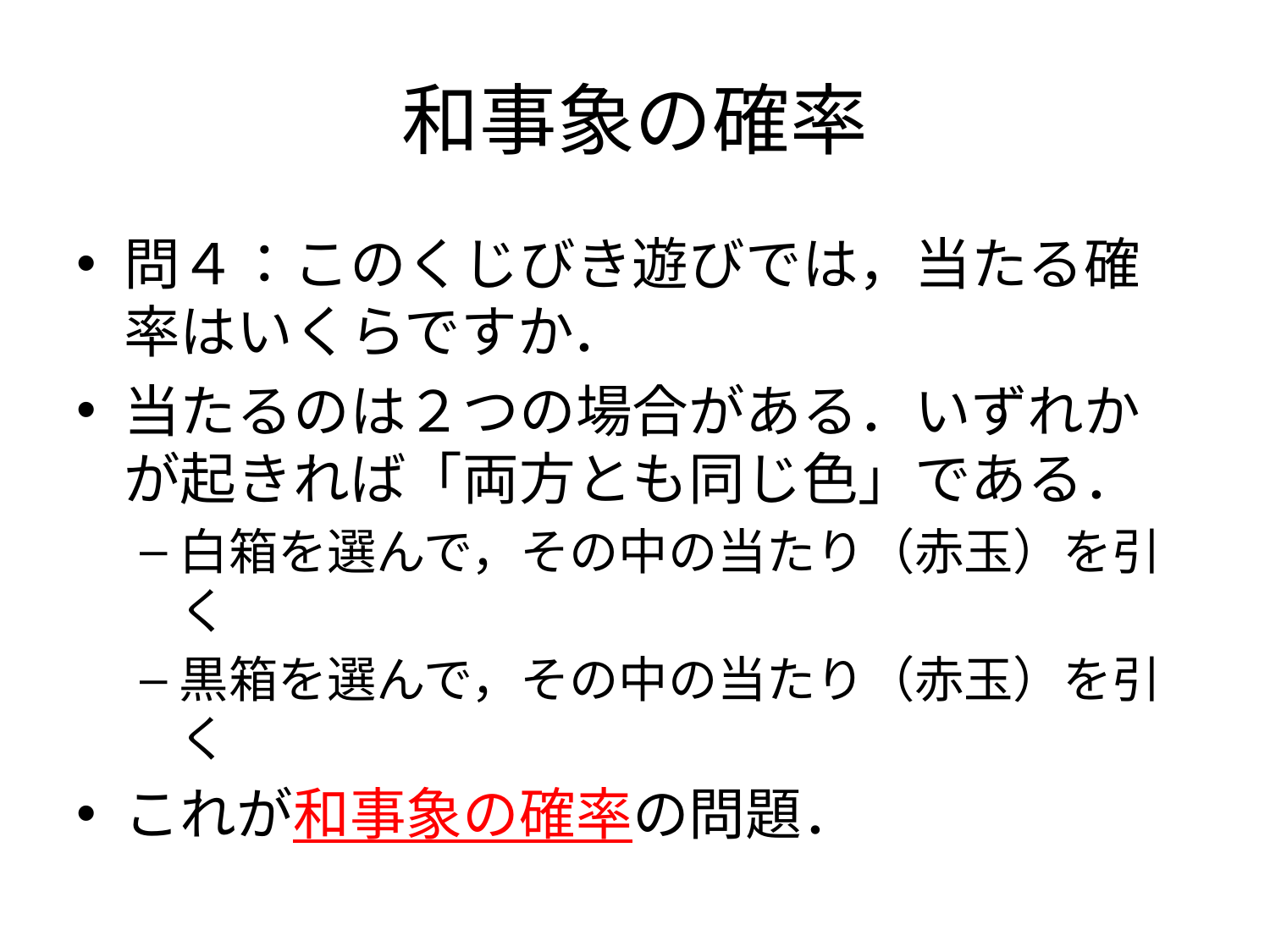

# 和事象の確率
問４：このくじびき遊びでは，当たる確率はいくらですか．
当たるのは２つの場合がある．いずれかが起きれば「両方とも同じ色」である．
白箱を選んで，その中の当たり（赤玉）を引く
黒箱を選んで，その中の当たり（赤玉）を引く
これが和事象の確率の問題．